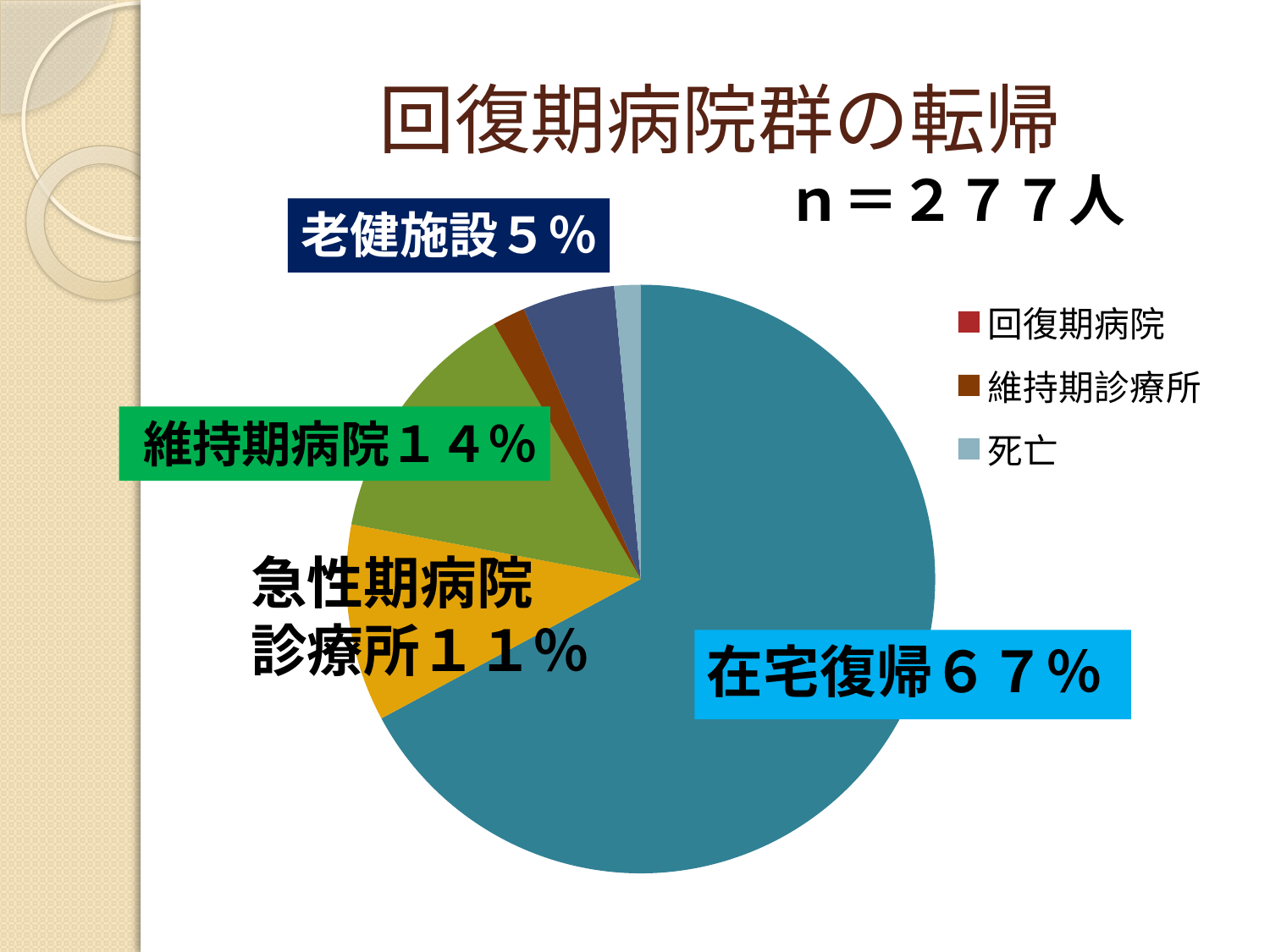

# 回復期病院群の転帰
ｎ＝２７７人
老健施設５％

### Chart

| Category | 患者数 |
|---|---|
| 在宅復帰 | 186.0 |
| 急性期病院・診療所 | 30.0 |
| 回復期病院 | 0.0 |
| 維持期病院 | 38.0 |
| 維持期診療所 | 5.0 |
| 老健施設 | 14.0 |
| 死亡 | 4.0 |
維持期病院１４％
急性期病院
診療所１１％
在宅復帰６７％